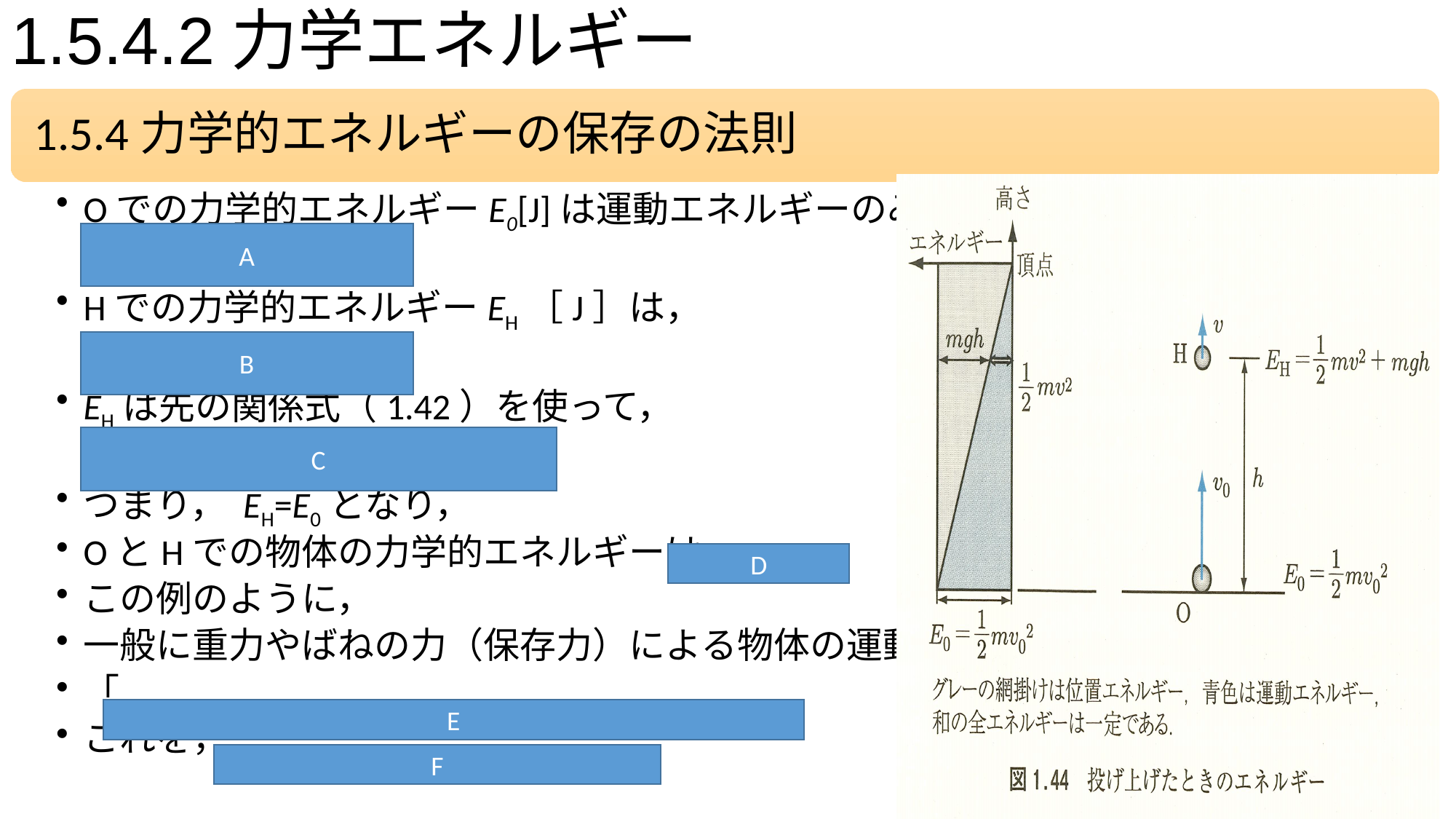

# 1.5.4.2力学エネルギー
1.5.4力学的エネルギーの保存の法則
Oでの力学的エネルギーE0[J]は運動エネルギーのみで，

Hでの力学的エネルギーEH［J］は，

EHは先の関係式（1.42）を使って，

つまり， EH=E0となり，
OとHでの物体の力学的エネルギーは．
この例のように，
一般に重力やばねの力（保存力）による物体の運動では，
「　　　　　　　　　　　　　　　　　　　　　　　　　　　　　　」
これを， 　　　　　　　　　　　　　　　　　　　という．

A
B
C
D
E
F
15